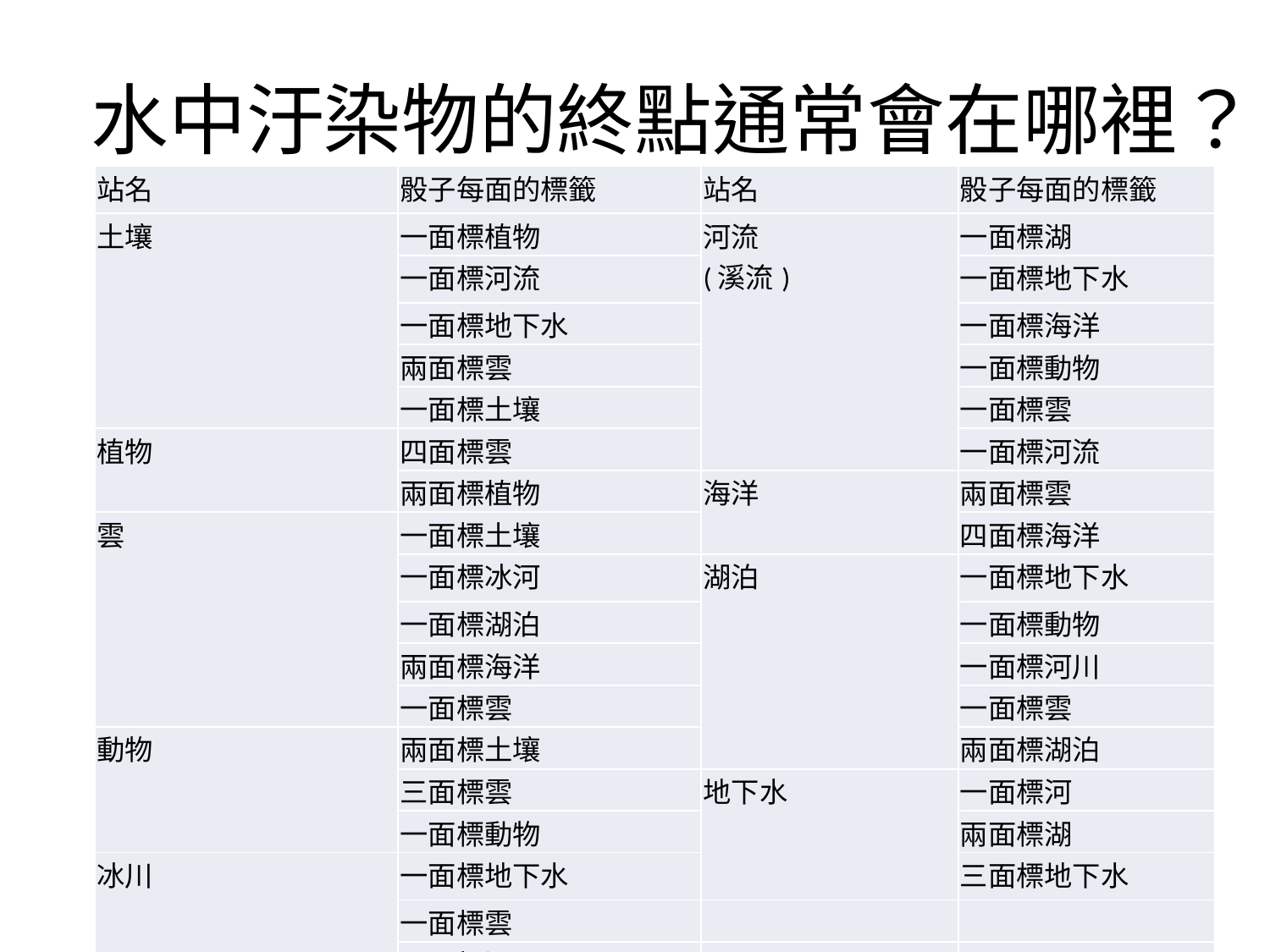

# 水中汙染物的終點通常會在哪裡？
| 站名 | 骰子每面的標籤 | 站名 | 骰子每面的標籤 |
| --- | --- | --- | --- |
| 土壤 | 一面標植物 | 河流 (溪流) | 一面標湖 |
|  | 一面標河流 |  | 一面標地下水 |
|  | 一面標地下水 |  | 一面標海洋 |
|  | 兩面標雲 |  | 一面標動物 |
|  | 一面標土壤 |  | 一面標雲 |
| 植物 | 四面標雲 |  | 一面標河流 |
|  | 兩面標植物 | 海洋 | 兩面標雲 |
| 雲 | 一面標土壤 |  | 四面標海洋 |
|  | 一面標冰河 | 湖泊 | 一面標地下水 |
|  | 一面標湖泊 |  | 一面標動物 |
|  | 兩面標海洋 |  | 一面標河川 |
|  | 一面標雲 |  | 一面標雲 |
| 動物 | 兩面標土壤 |  | 兩面標湖泊 |
|  | 三面標雲 | 地下水 | 一面標河 |
|  | 一面標動物 |  | 兩面標湖 |
| 冰川 | 一面標地下水 |  | 三面標地下水 |
|  | 一面標雲 |  |  |
|  | 一面標河 |  |  |
|  | 三面標冰川 |  |  |